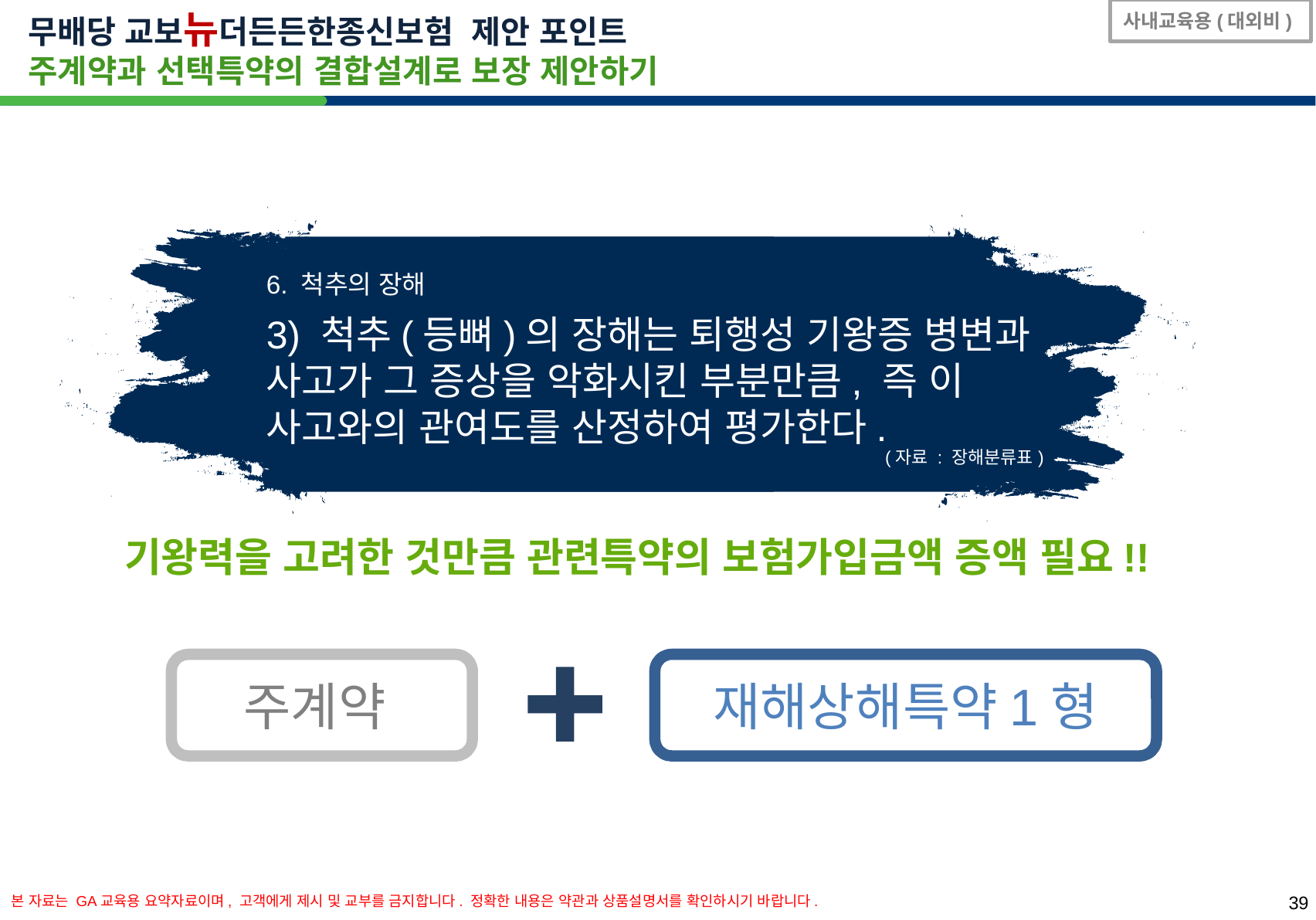

무배당 교보뉴더든든한종신보험  제안 포인트
주계약과 선택특약의 결합설계로 보장 제안하기
사내교육용(대외비)

6. 척추의 장해
3) 척추(등뼈)의 장해는 퇴행성 기왕증 병변과 사고가 그 증상을 악화시킨 부분만큼, 즉 이 사고와의 관여도를 산정하여 평가한다.
(자료 : 장해분류표)
기왕력을 고려한 것만큼 관련특약의 보험가입금액 증액 필요!!

주계약
재해상해특약1형
본 자료는 GA교육용 요약자료이며, 고객에게 제시 및 교부를 금지합니다. 정확한 내용은 약관과 상품설명서를 확인하시기 바랍니다.